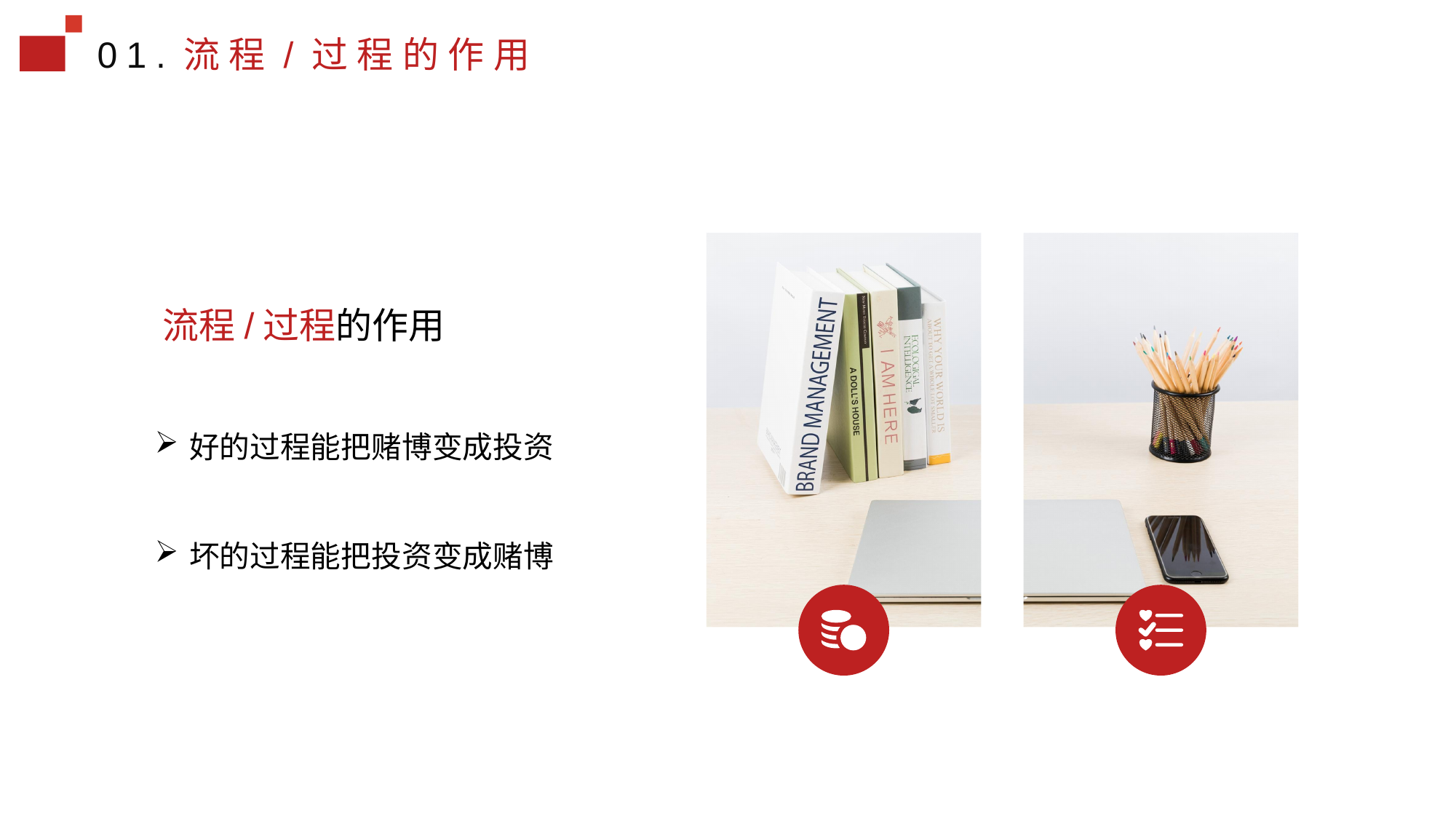

01.流程/过程的作用

流程/过程的作用

好的过程能把赌博变成投资

坏的过程能把投资变成赌博